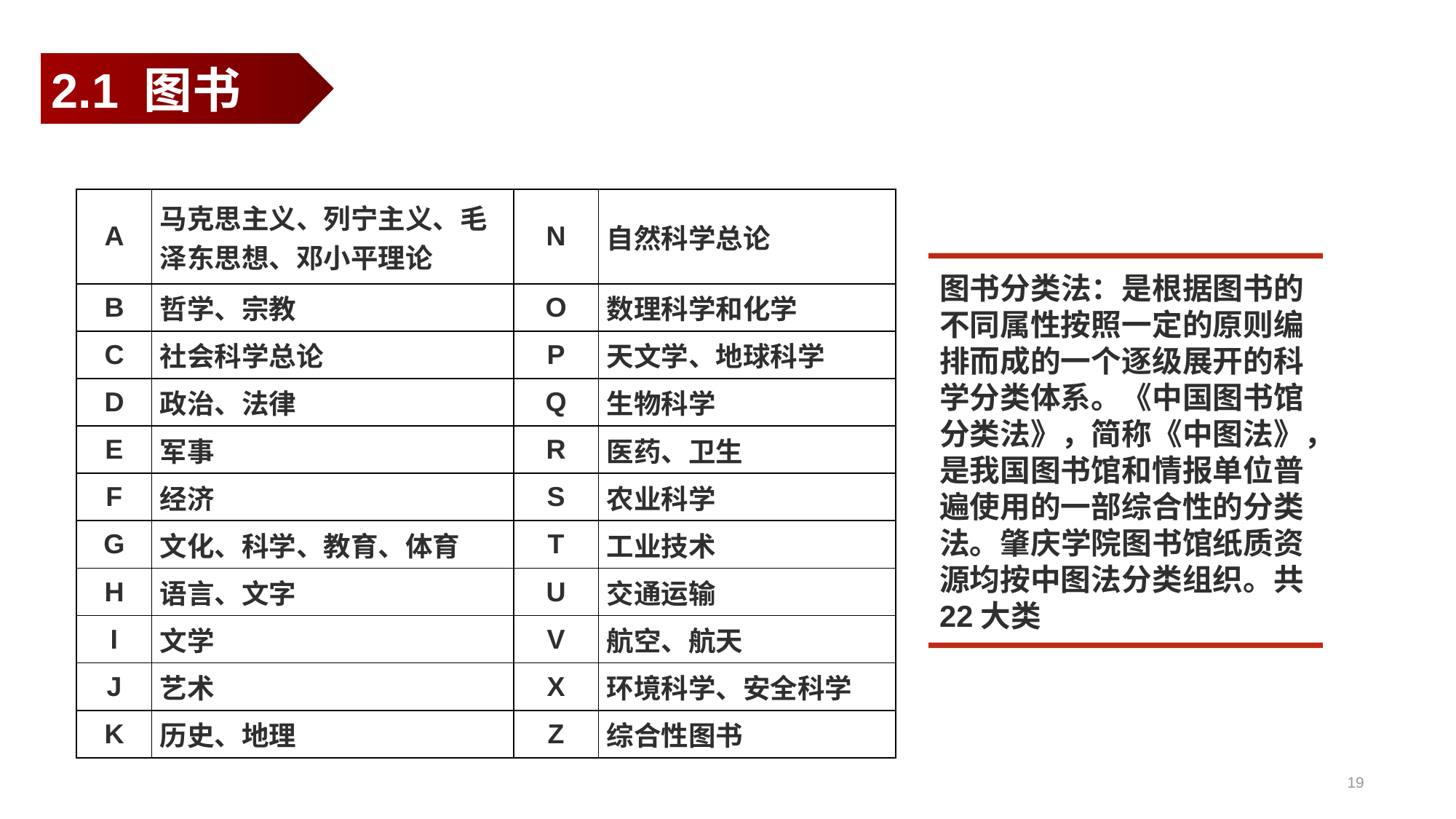

2.1 图书
| A | 马克思主义、列宁主义、毛泽东思想、邓小平理论 | N | 自然科学总论 |
| --- | --- | --- | --- |
| B | 哲学、宗教 | O | 数理科学和化学 |
| C | 社会科学总论 | P | 天文学、地球科学 |
| D | 政治、法律 | Q | 生物科学 |
| E | 军事 | R | 医药、卫生 |
| F | 经济 | S | 农业科学 |
| G | 文化、科学、教育、体育 | T | 工业技术 |
| H | 语言、文字 | U | 交通运输 |
| I | 文学 | V | 航空、航天 |
| J | 艺术 | X | 环境科学、安全科学 |
| K | 历史、地理 | Z | 综合性图书 |

图书分类法：是根据图书的不同属性按照一定的原则编排而成的一个逐级展开的科学分类体系。《中国图书馆分类法》，简称《中图法》，是我国图书馆和情报单位普遍使用的一部综合性的分类法。肇庆学院图书馆纸质资源均按中图法分类组织。共22大类

19